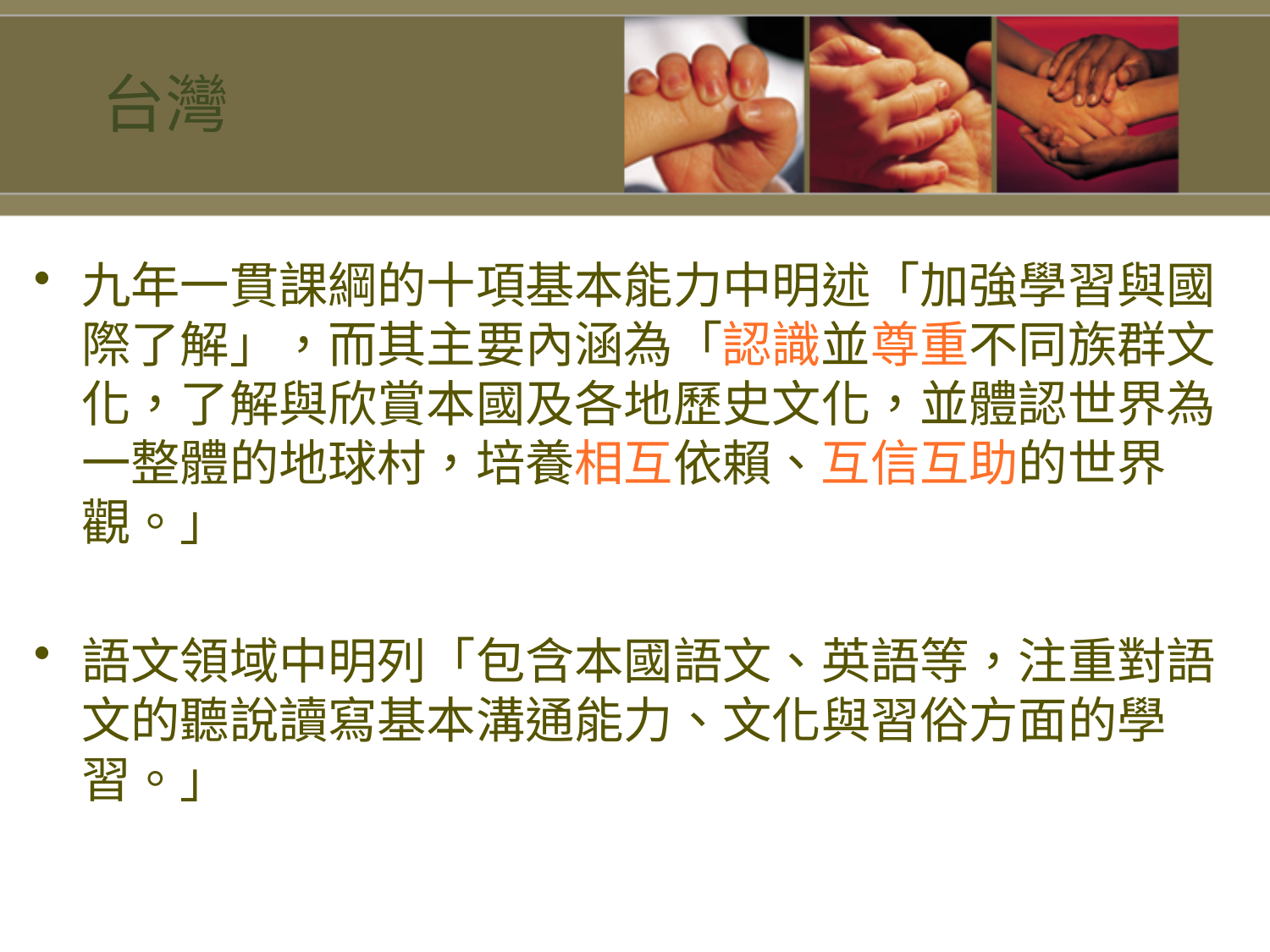

# 台灣
九年一貫課綱的十項基本能力中明述「加強學習與國際了解」，而其主要內涵為「認識並尊重不同族群文化，了解與欣賞本國及各地歷史文化，並體認世界為一整體的地球村，培養相互依賴、互信互助的世界觀。」

語文領域中明列「包含本國語文、英語等，注重對語文的聽說讀寫基本溝通能力、文化與習俗方面的學習。」